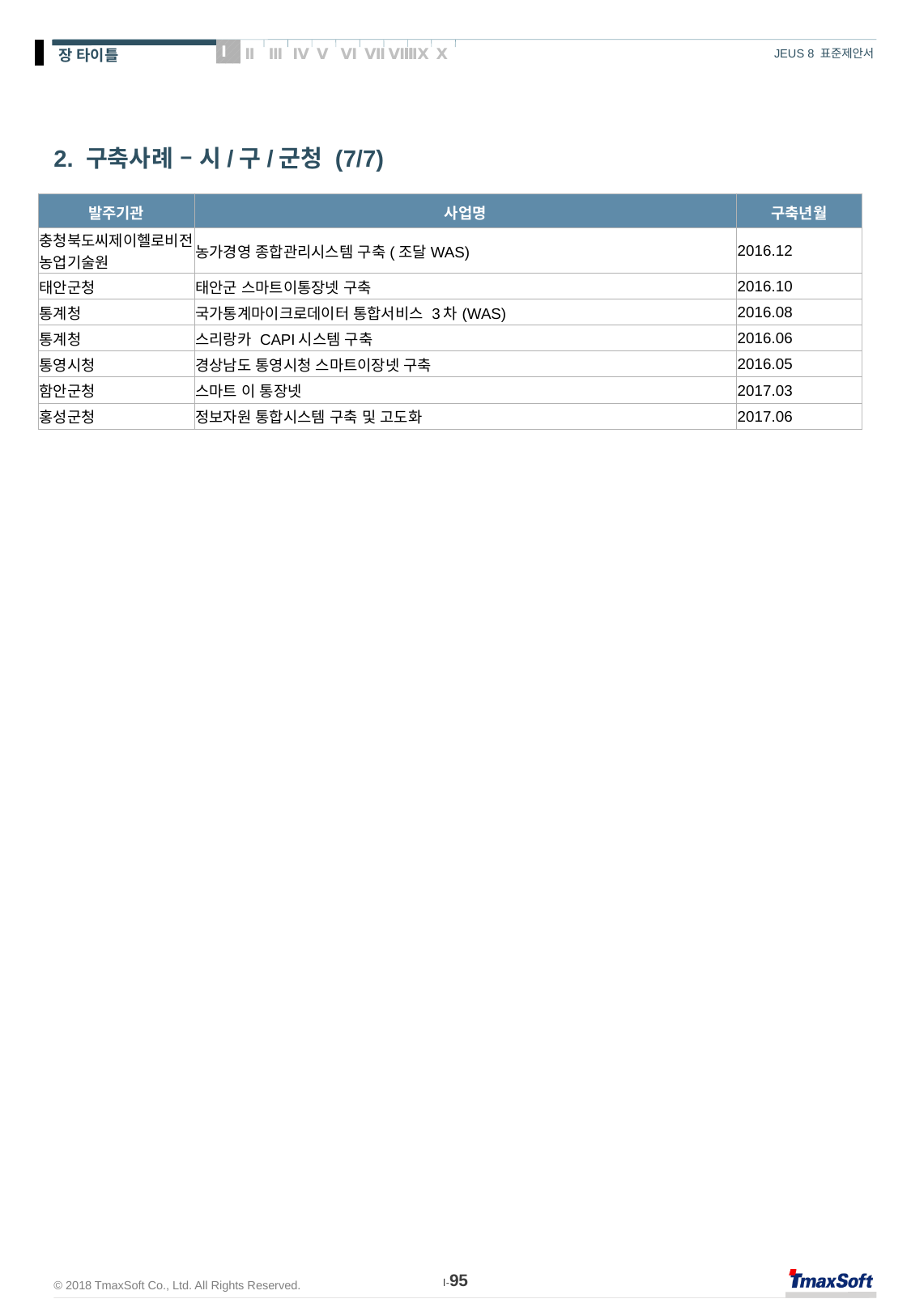

# 2. 구축사례 – 시/구/군청 (7/7)
| 발주기관 | 사업명 | 구축년월 |
| --- | --- | --- |
| 충청북도씨제이헬로비전농업기술원 | 농가경영 종합관리시스템 구축(조달WAS) | 2016.12 |
| 태안군청 | 태안군 스마트이통장넷 구축 | 2016.10 |
| 통계청 | 국가통계마이크로데이터 통합서비스 3차(WAS) | 2016.08 |
| 통계청 | 스리랑카 CAPI시스템 구축 | 2016.06 |
| 통영시청 | 경상남도 통영시청 스마트이장넷 구축 | 2016.05 |
| 함안군청 | 스마트 이 통장넷 | 2017.03 |
| 홍성군청 | 정보자원 통합시스템 구축 및 고도화 | 2017.06 |